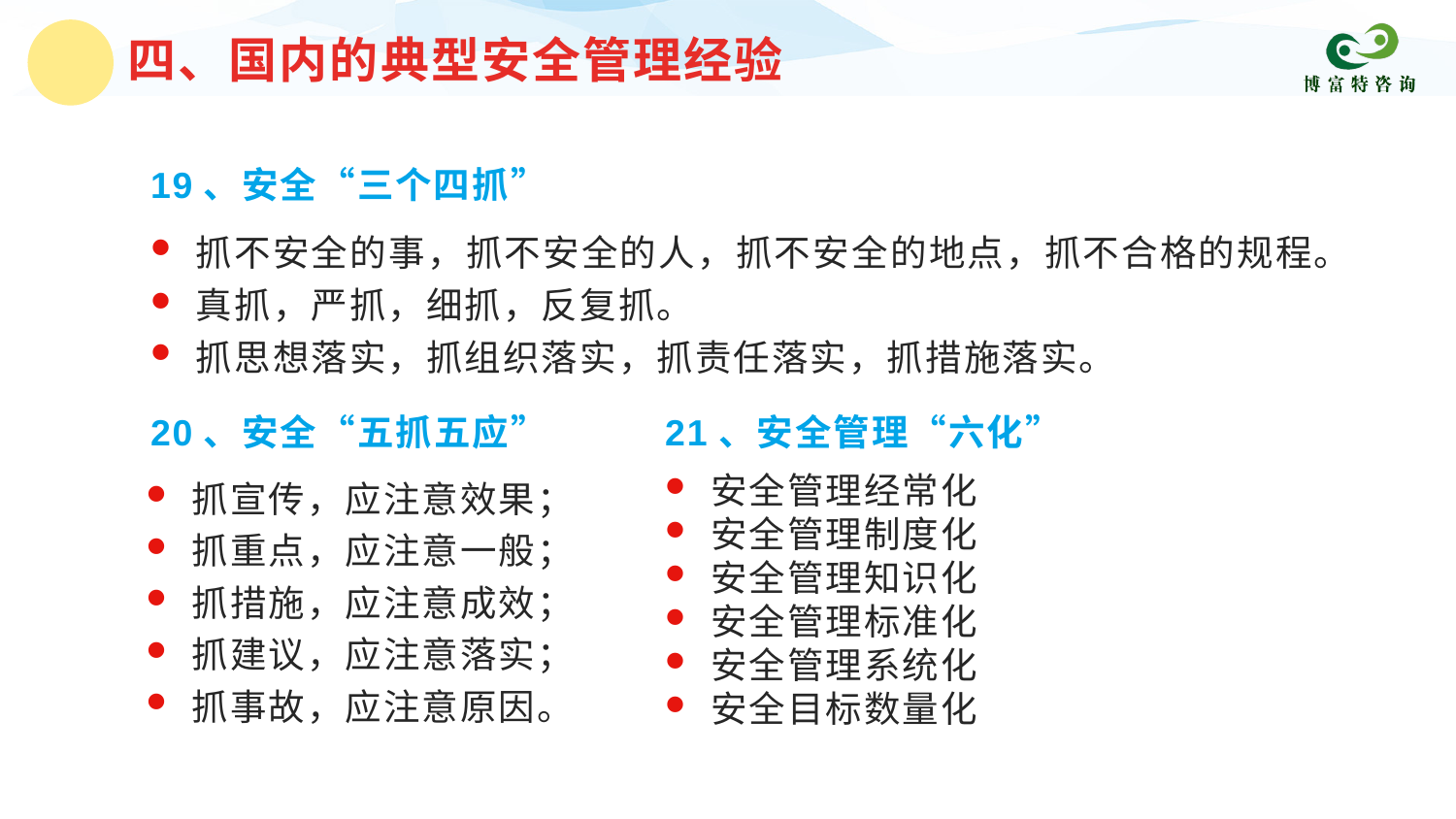

四、国内的典型安全管理经验
19、安全“三个四抓”
抓不安全的事，抓不安全的人，抓不安全的地点，抓不合格的规程。
真抓，严抓，细抓，反复抓。
抓思想落实，抓组织落实，抓责任落实，抓措施落实。
20、安全“五抓五应”
抓宣传，应注意效果；
抓重点，应注意一般；
抓措施，应注意成效；
抓建议，应注意落实；
抓事故，应注意原因。
21、安全管理“六化”
安全管理经常化
安全管理制度化
安全管理知识化
安全管理标准化
安全管理系统化
安全目标数量化